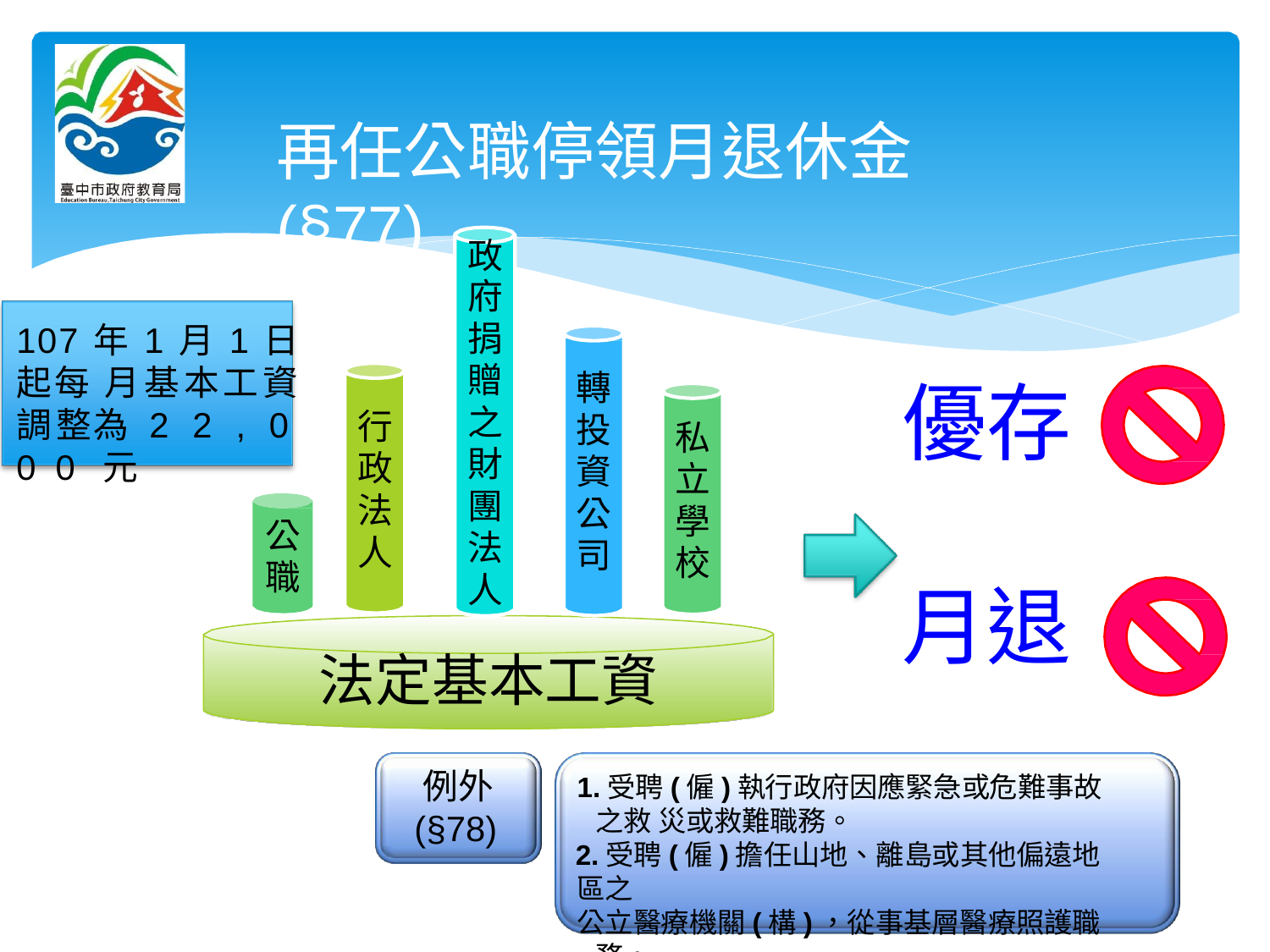

再任公職停領月退休金(§77)

政

府 捐 贈 之 財 團 法 人

107年1月1日起每 月基本工資調整為 2  2  ,  0  0  0  元

轉 投 資 公 司
優存

行 政 法 人

私 立 學 校

公
職
月退

法定基本工資

例外 (§78)
1.受聘(僱)執行政府因應緊急或危難事故之救 災或救難職務。
2.受聘(僱)擔任山地、離島或其他偏遠地區之
公立醫療機關(構)，從事基層醫療照護職務。